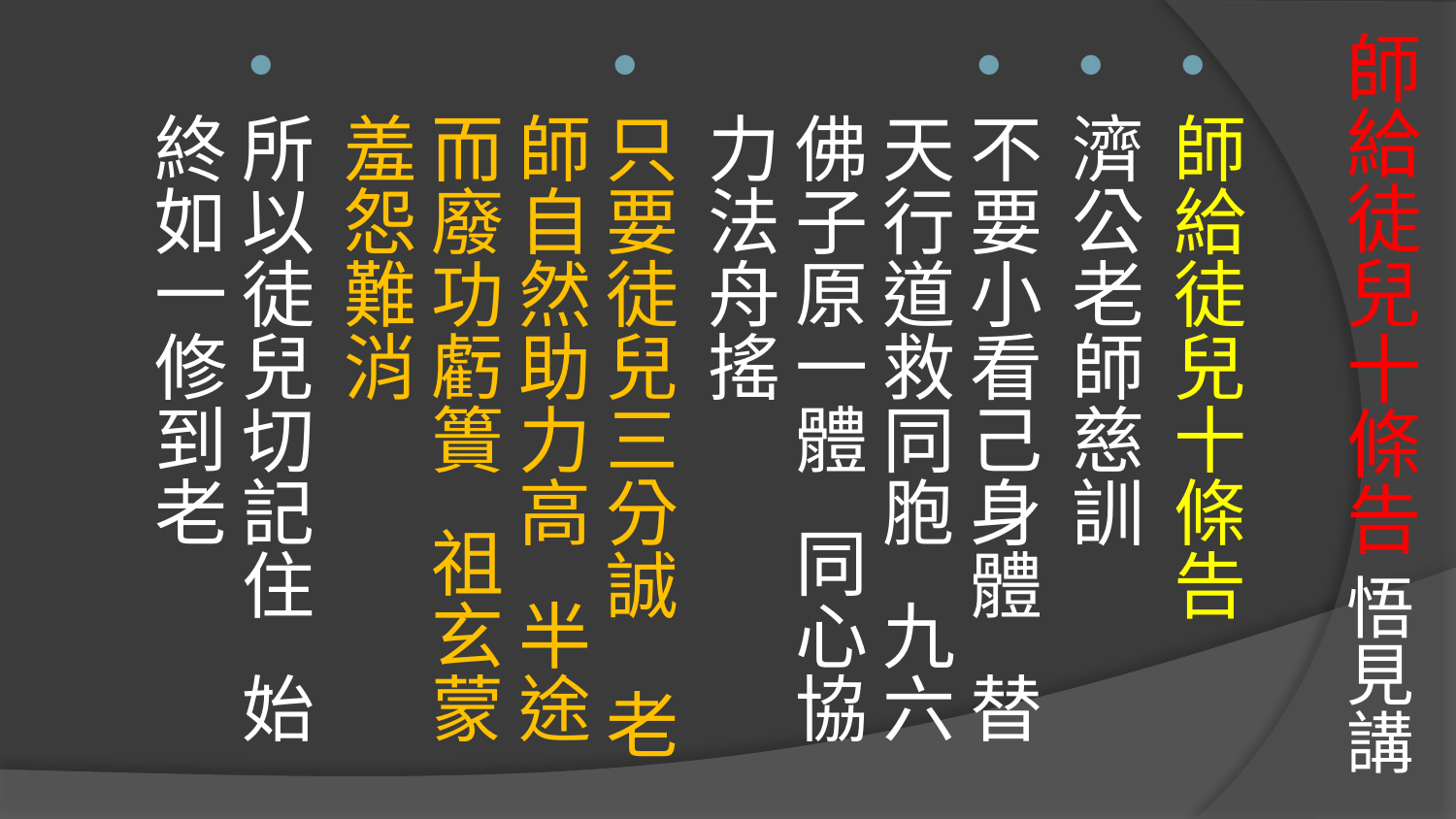

# 師給徒兒十條告 悟見講
師給徒兒十條告
濟公老師慈訓
不要小看己身體   替天行道救同胞   九六佛子原一體   同心協力法舟搖
只要徒兒三分誠    老師自然助力高   半途而廢功虧簣   祖玄蒙羞怨難消
所以徒兒切記住   始終如一修到老